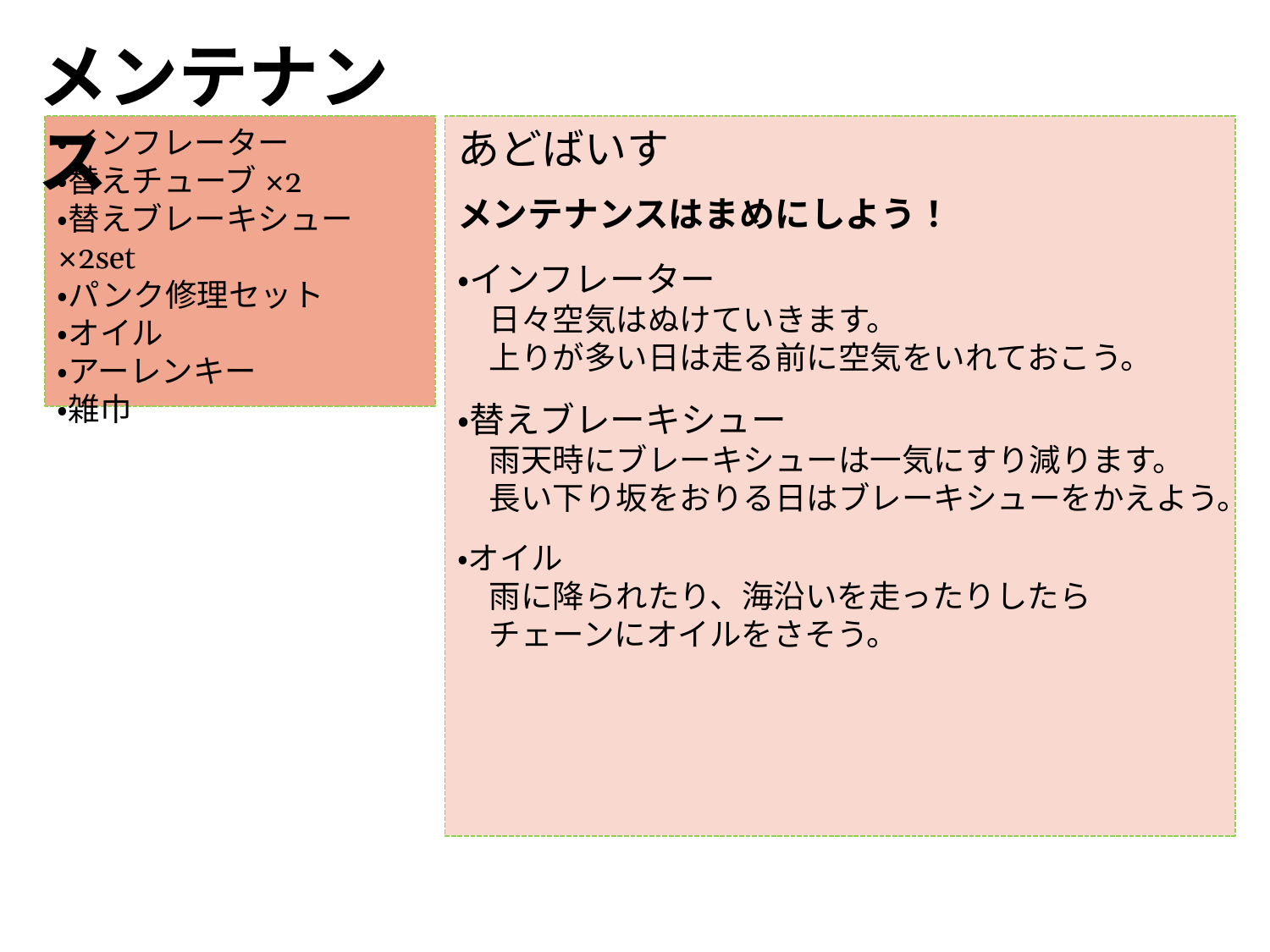

メンテナンス

・インフレーター
・替えチューブ×2
・替えブレーキシュー×2set
・パンク修理セット
・オイル
・アーレンキー
・雑巾

あどばいす
メンテナンスはまめにしよう！

・インフレーター
　日々空気はぬけていきます。
　上りが多い日は走る前に空気をいれておこう。

・替えブレーキシュー
　雨天時にブレーキシューは一気にすり減ります。
　長い下り坂をおりる日はブレーキシューをかえよう。

・オイル
　雨に降られたり、海沿いを走ったりしたら
　チェーンにオイルをさそう。